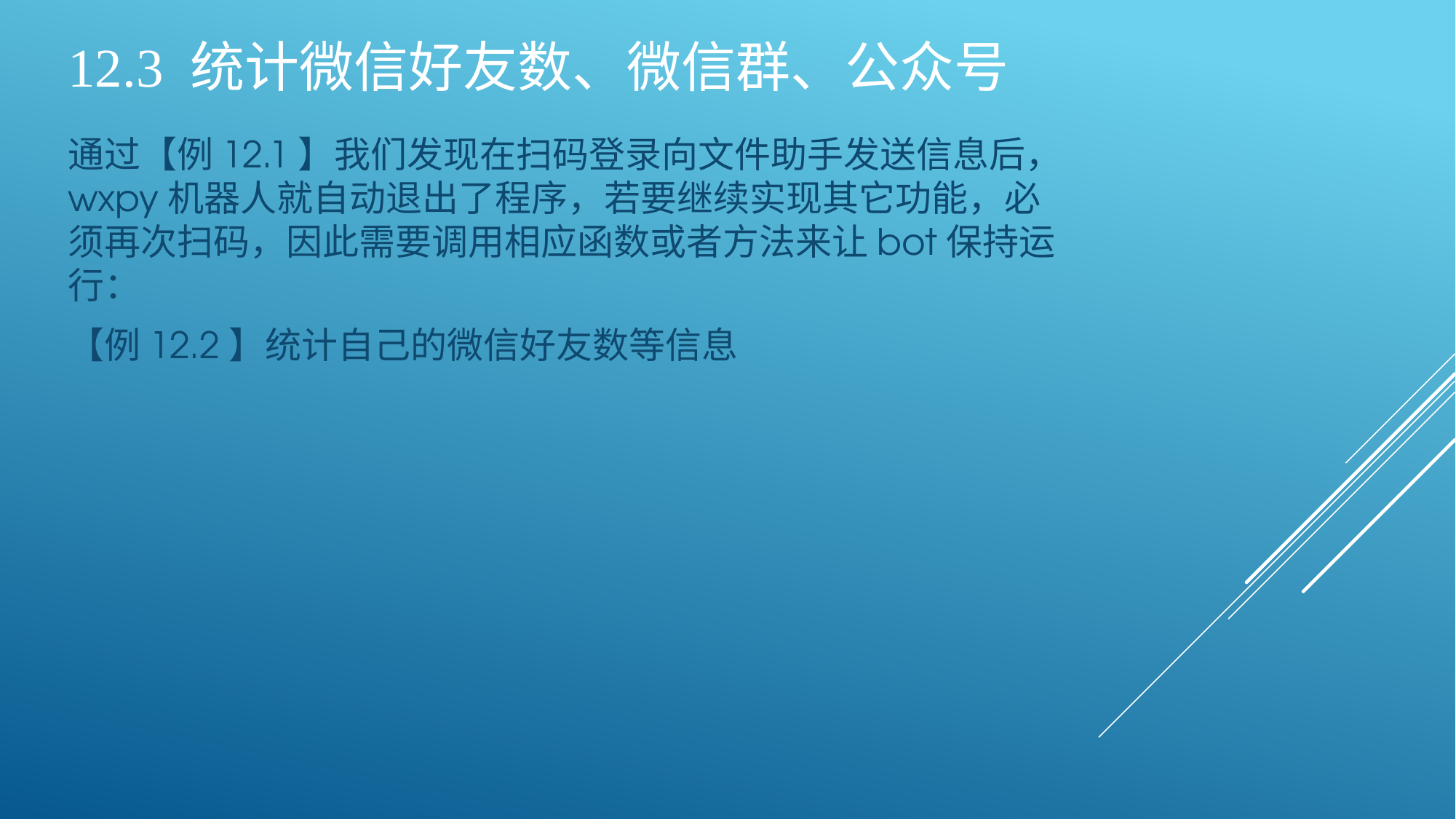

# 12.3 统计微信好友数、微信群、公众号
通过【例12.1】我们发现在扫码登录向文件助手发送信息后，wxpy机器人就自动退出了程序，若要继续实现其它功能，必须再次扫码，因此需要调用相应函数或者方法来让bot保持运行：
【例12.2】统计自己的微信好友数等信息